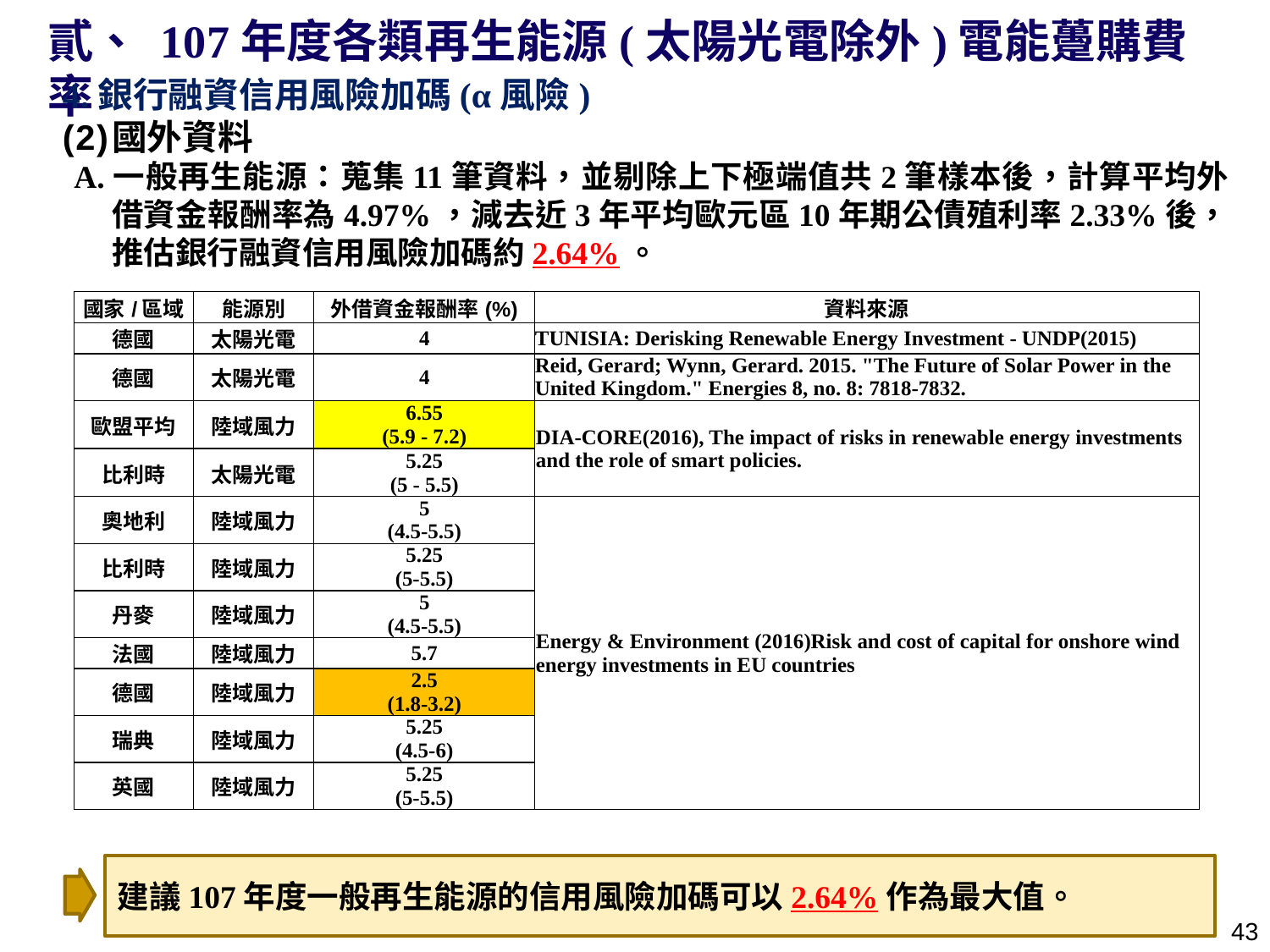

貳、 107年度各類再生能源(太陽光電除外)電能躉購費率
4.銀行融資信用風險加碼(α風險)
國外資料
A.一般再生能源：蒐集11筆資料，並剔除上下極端值共2筆樣本後，計算平均外借資金報酬率為4.97%，減去近3年平均歐元區10年期公債殖利率2.33%後，推估銀行融資信用風險加碼約2.64%。

| 國家/區域 | 能源別 | 外借資金報酬率(%) | 資料來源 |
| --- | --- | --- | --- |
| 德國 | 太陽光電 | 4 | TUNISIA: Derisking Renewable Energy Investment - UNDP(2015) |
| 德國 | 太陽光電 | 4 | Reid, Gerard; Wynn, Gerard. 2015. "The Future of Solar Power in the United Kingdom." Energies 8, no. 8: 7818-7832. |
| 歐盟平均 | 陸域風力 | 6.55 (5.9 - 7.2) | DIA-CORE(2016), The impact of risks in renewable energy investments and the role of smart policies. |
| 比利時 | 太陽光電 | 5.25 (5 - 5.5) |  |
| 奧地利 | 陸域風力 | 5 (4.5-5.5) | Energy & Environment (2016)Risk and cost of capital for onshore wind energy investments in EU countries |
| 比利時 | 陸域風力 | 5.25 (5-5.5) |  |
| 丹麥 | 陸域風力 | 5 (4.5-5.5) |  |
| 法國 | 陸域風力 | 5.7 |  |
| 德國 | 陸域風力 | 2.5 (1.8-3.2) |  |
| 瑞典 | 陸域風力 | 5.25 (4.5-6) |  |
| 英國 | 陸域風力 | 5.25 (5-5.5) |  |
建議107年度一般再生能源的信用風險加碼可以2.64%作為最大值。

43